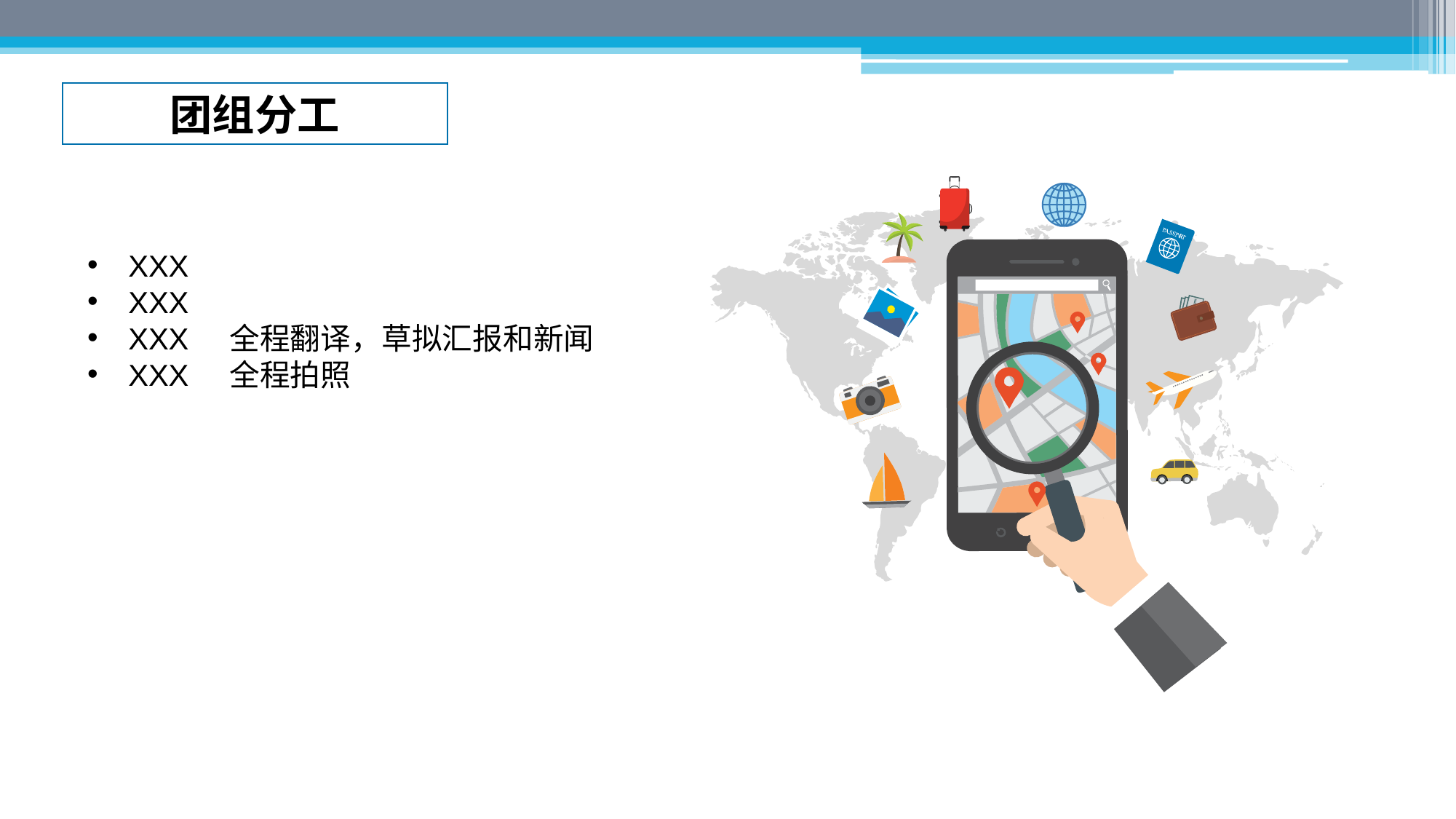

团组分工

XXX
XXX
XXX    全程翻译，草拟汇报和新闻
XXX    全程拍照